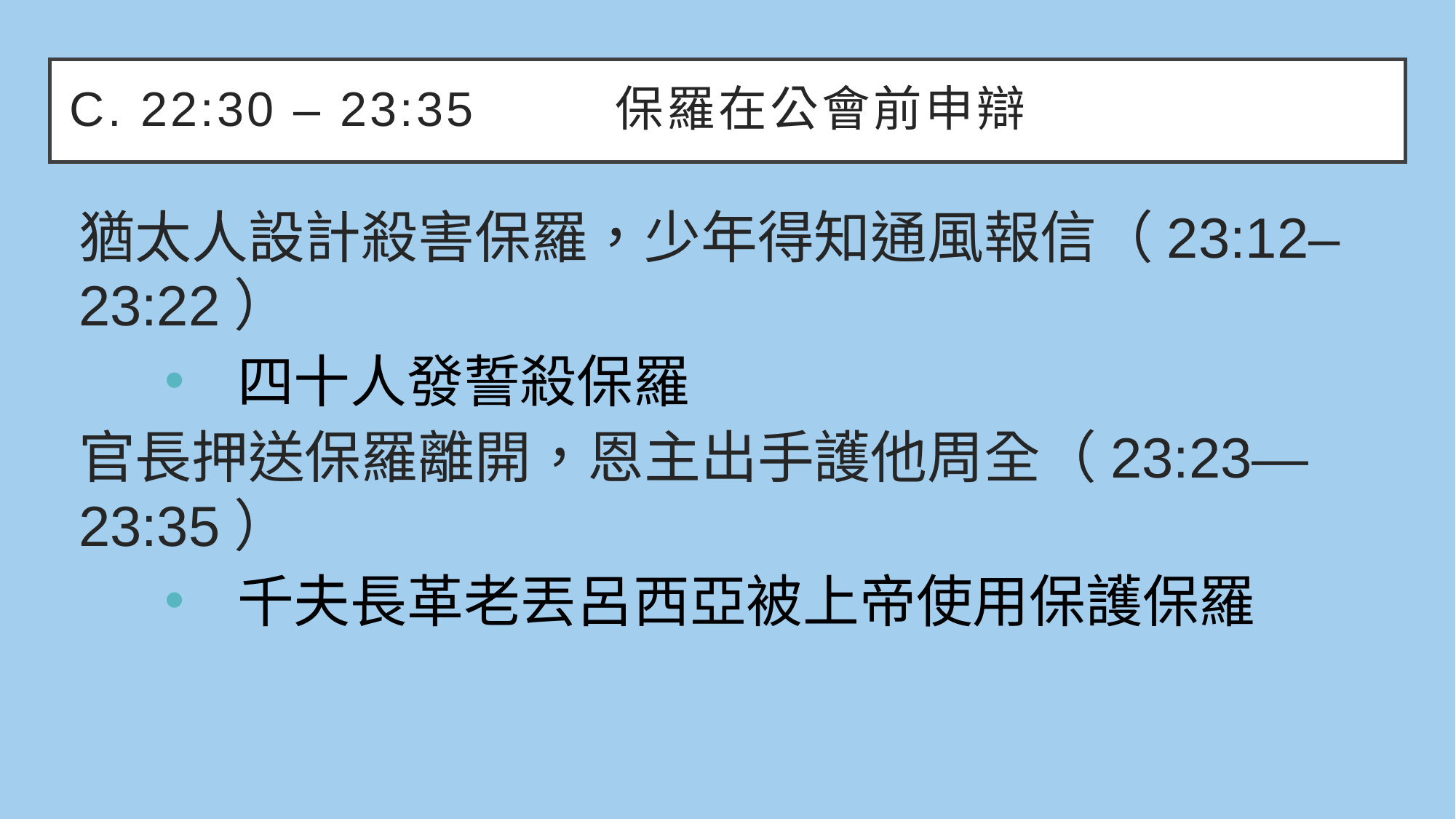

# C. 22:30 – 23:35		保羅在公會前申辯
猶太人設計殺害保羅，少年得知通風報信（23:12– 23:22）
四十人發誓殺保羅
官長押送保羅離開，恩主出手護他周全（23:23—23:35）
千夫長革老丟呂西亞被上帝使用保護保羅